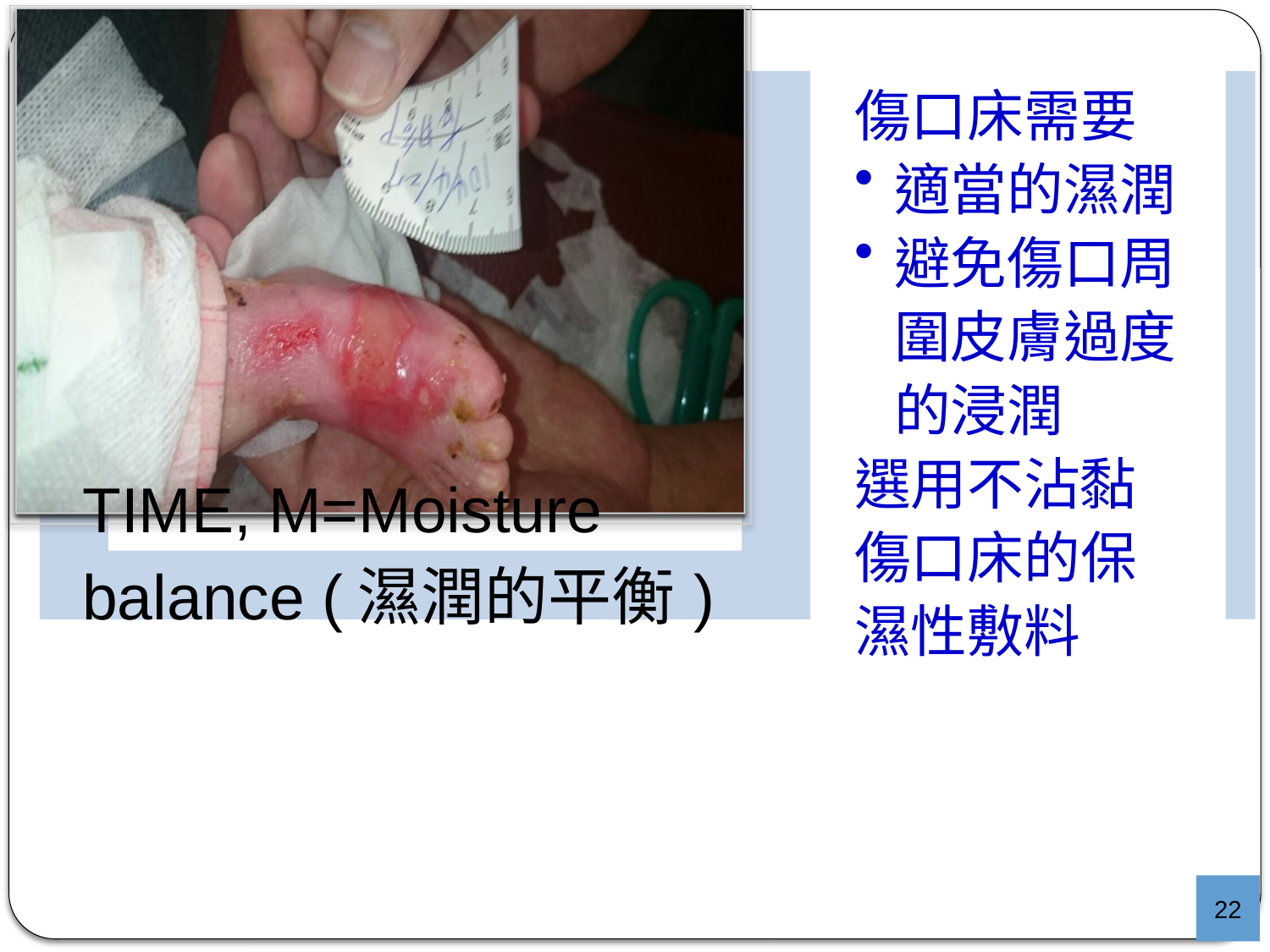

TIME, M=Moisture balance (濕潤的平衡)
傷口床需要
適當的濕潤
避免傷口周圍皮膚過度的浸潤
選用不沾黏傷口床的保濕性敷料

22